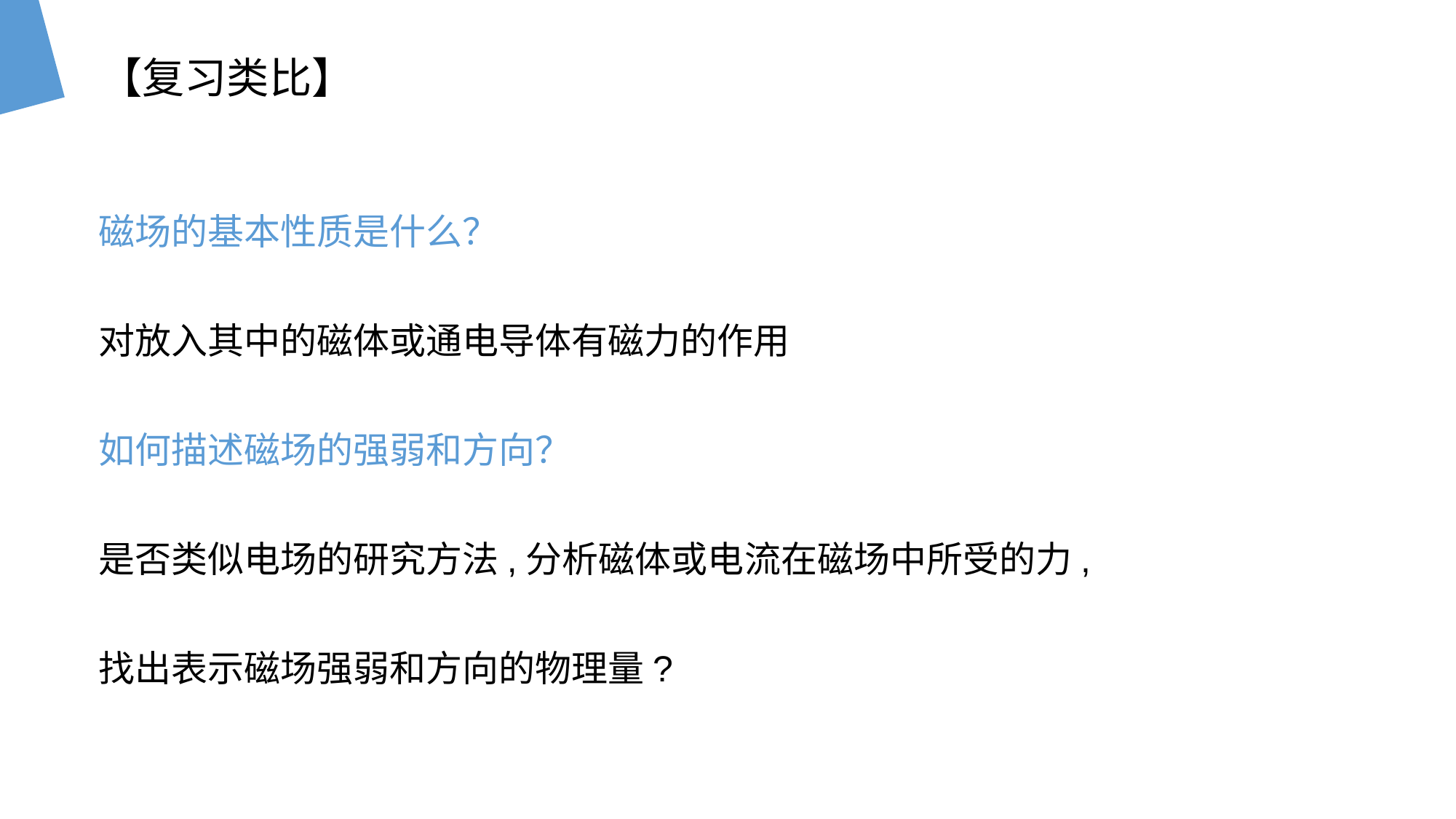

【复习类比】
磁场的基本性质是什么？
对放入其中的磁体或通电导体有磁力的作用
如何描述磁场的强弱和方向？
是否类似电场的研究方法,分析磁体或电流在磁场中所受的力,找出表示磁场强弱和方向的物理量?